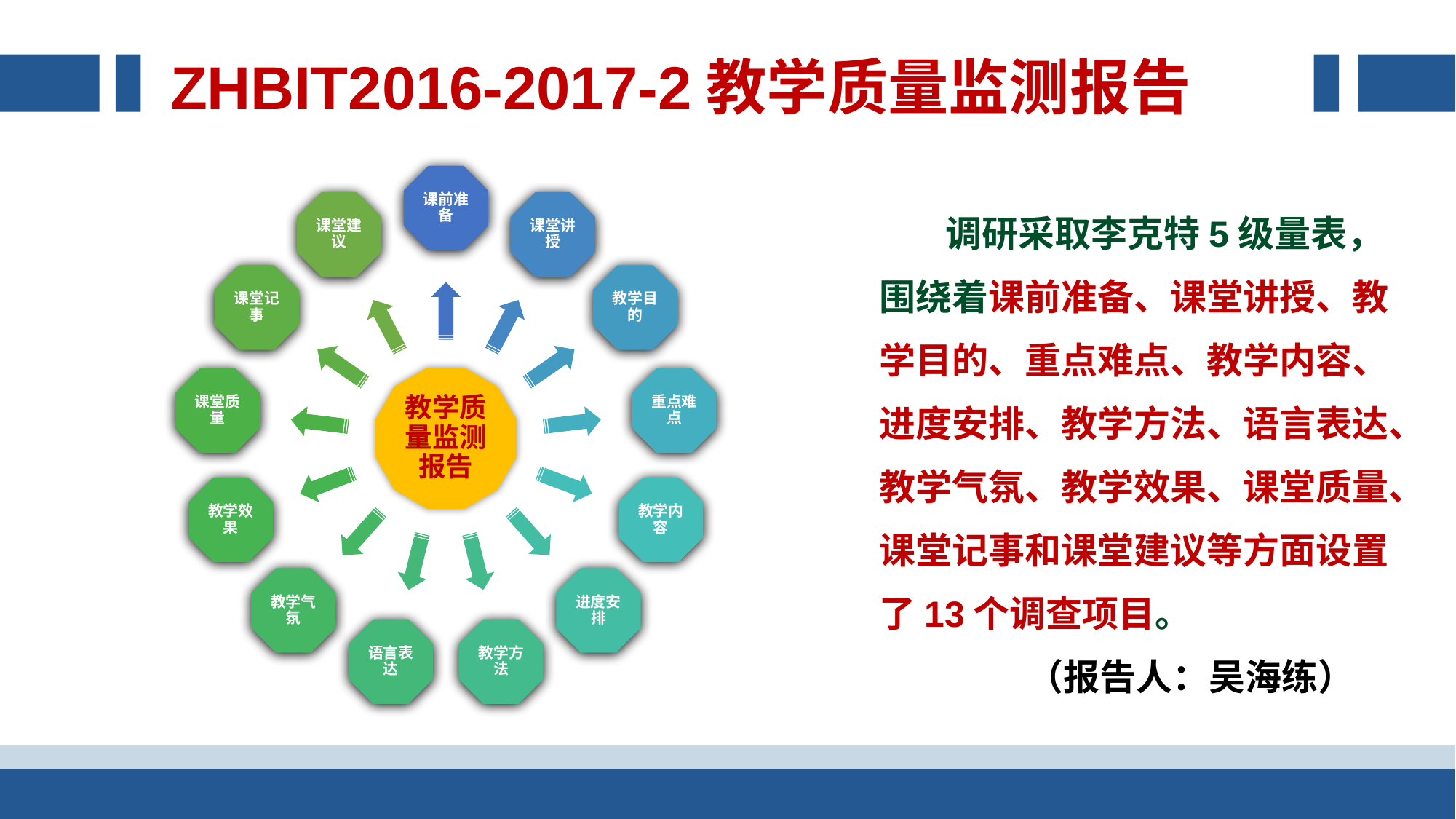

ZHBIT2016-2017-2教学质量监测报告
教学质量监测报告

课前准备

课堂讲授

教学目的

重点难点

教学内容

进度安排

教学方法

语言表达

教学气氛

教学效果

课堂质量

课堂记事

课堂建议
       调研采取李克特5级量表，围绕着课前准备、课堂讲授、教学目的、重点难点、教学内容、进度安排、教学方法、语言表达、教学气氛、教学效果、课堂质量、课堂记事和课堂建议等方面设置了13个调查项目。
                 （报告人：吴海练）